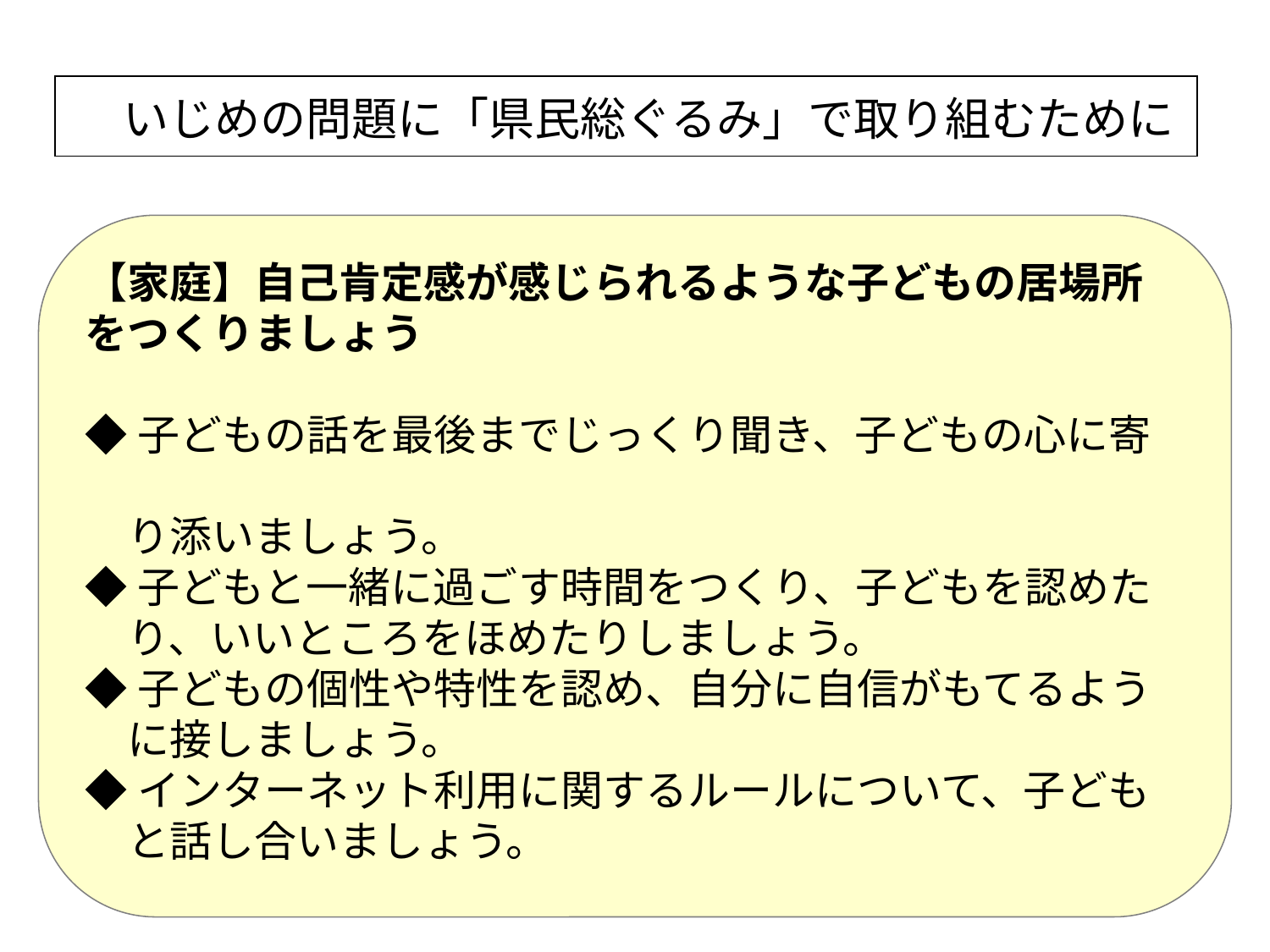

# いじめの問題に「県民総ぐるみ」で取り組むために
【家庭】自己肯定感が感じられるような子どもの居場所をつくりましょう

◆子どもの話を最後までじっくり聞き、子どもの心に寄
　り添いましょう。
◆子どもと一緒に過ごす時間をつくり、子どもを認めた
　り、いいところをほめたりしましょう。
◆子どもの個性や特性を認め、自分に自信がもてるよう
　に接しましょう。
◆インターネット利用に関するルールについて、子ども
　と話し合いましょう。